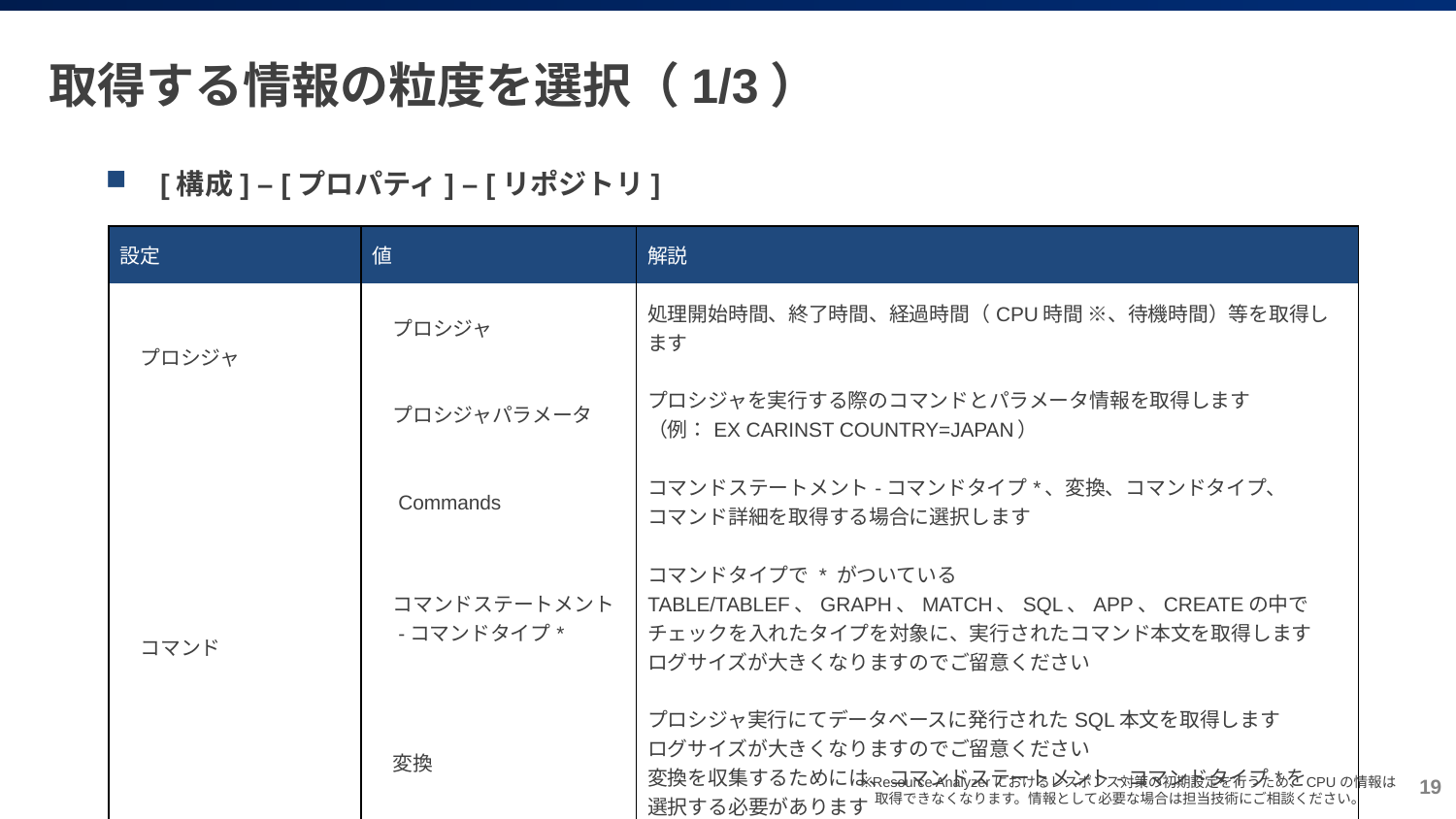

# 取得する情報の粒度を選択（1/3）
[構成] – [プロパティ] – [リポジトリ]
| 設定 | 値 | 解説 |
| --- | --- | --- |
| プロシジャ | プロシジャ | 処理開始時間、終了時間、経過時間（CPU時間 ※、待機時間）等を取得します |
|  | プロシジャパラメータ | プロシジャを実行する際のコマンドとパラメータ情報を取得します （例：EX CARINST COUNTRY=JAPAN） |
| コマンド | Commands | コマンドステートメント-コマンドタイプ\*、変換、コマンドタイプ、 コマンド詳細を取得する場合に選択します |
|  | コマンドステートメント 　-コマンドタイプ\* | コマンドタイプで \* がついている TABLE/TABLEF、GRAPH、MATCH、SQL、APP、CREATEの中で チェックを入れたタイプを対象に、実行されたコマンド本文を取得します ログサイズが大きくなりますのでご留意ください |
|  | 変換 | プロシジャ実行にてデータベースに発行されたSQL本文を取得します ログサイズが大きくなりますのでご留意ください 変換を収集するためには、コマンドステートメント-コマンドタイプ\*を 選択する必要があります |
※Resource Analyzerにおけるレスポンス対策の初期設定を行うため、CPUの情報は
　取得できなくなります。情報として必要な場合は担当技術にご相談ください。
19